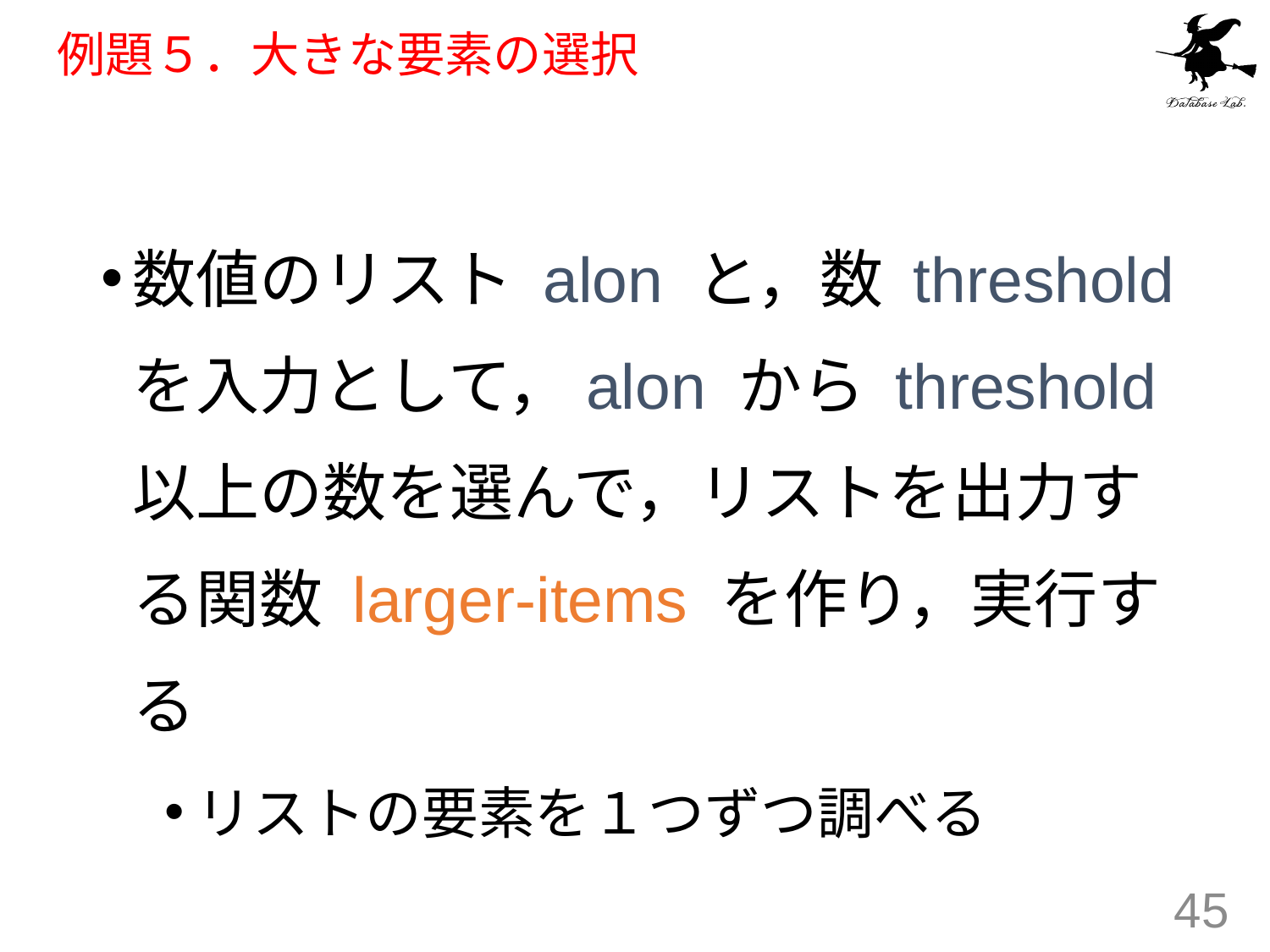

# 例題５．大きな要素の選択
数値のリスト alon と，数 threshold を入力として，alon から threshold 以上の数を選んで，リストを出力する関数 larger-items を作り，実行する
リストの要素を１つずつ調べる
45